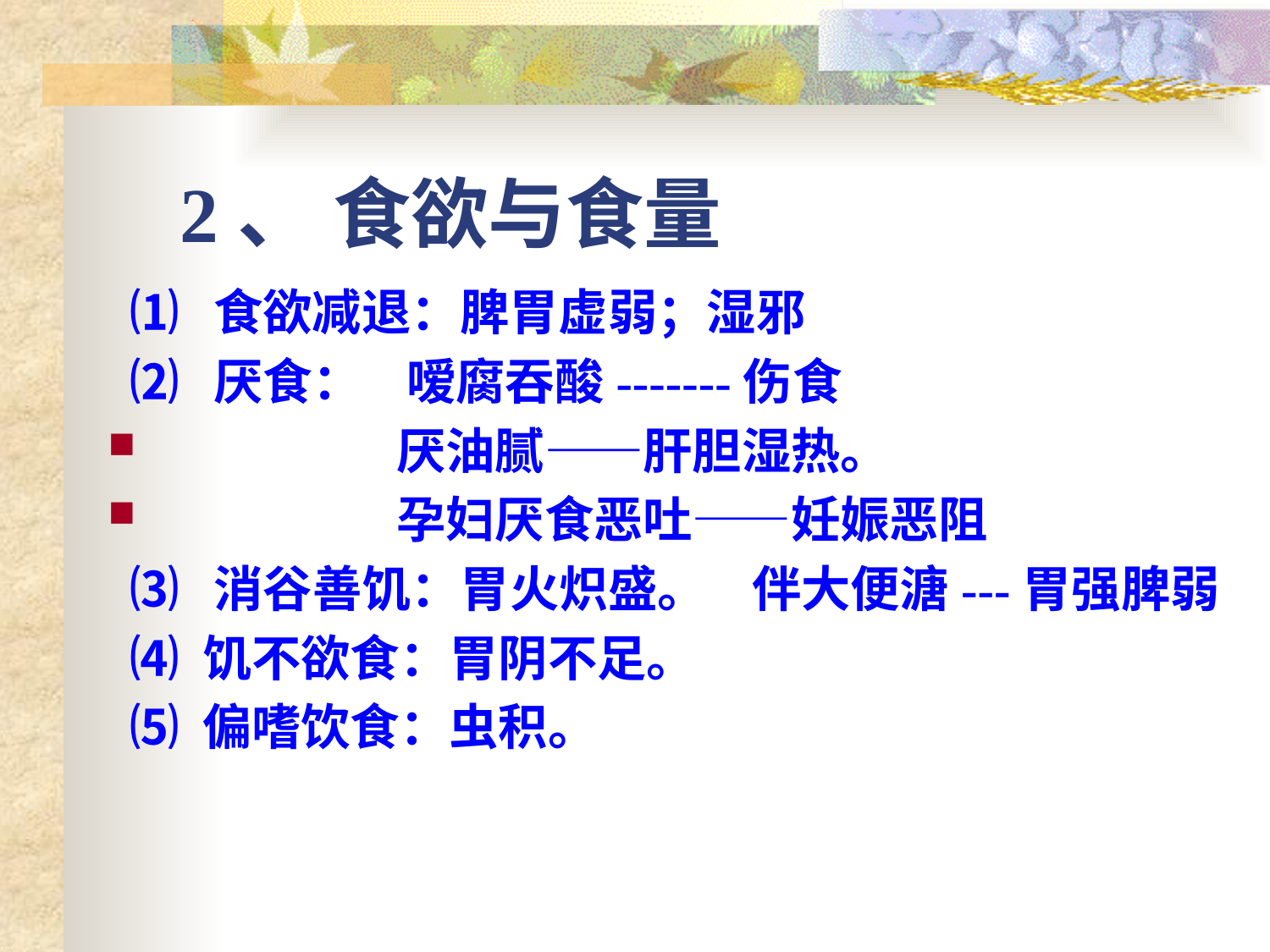

# 2、 食欲与食量
  ⑴  食欲减退：脾胃虚弱；湿邪
  ⑵  厌食：    嗳腐吞酸-------伤食
                   厌油腻——肝胆湿热。
                   孕妇厌食恶吐——妊娠恶阻
  ⑶  消谷善饥：胃火炽盛。    伴大便溏---胃强脾弱
  ⑷ 饥不欲食：胃阴不足。
  ⑸ 偏嗜饮食：虫积。